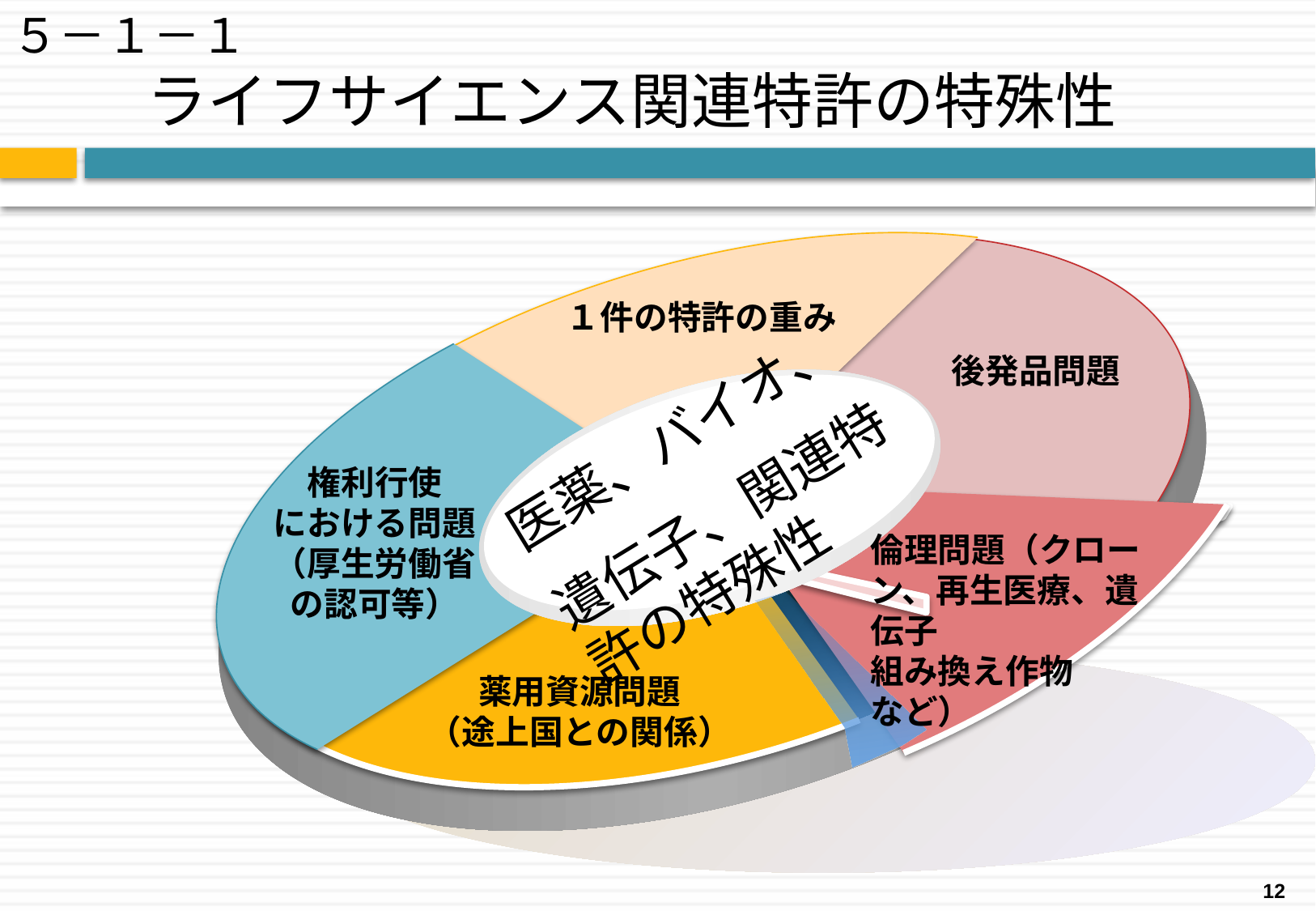

５－１－１
　ライフサイエンス関連特許の特殊性

１件の特許の重み

権利行使
における問題
（厚生労働省
の認可等）

薬用資源問題
（途上国との関係）

後発品問題
医薬、バイオ、
遺伝子、関連特許の特殊性
倫理問題（クローン、再生医療、遺伝子
組み換え作物
など）
12